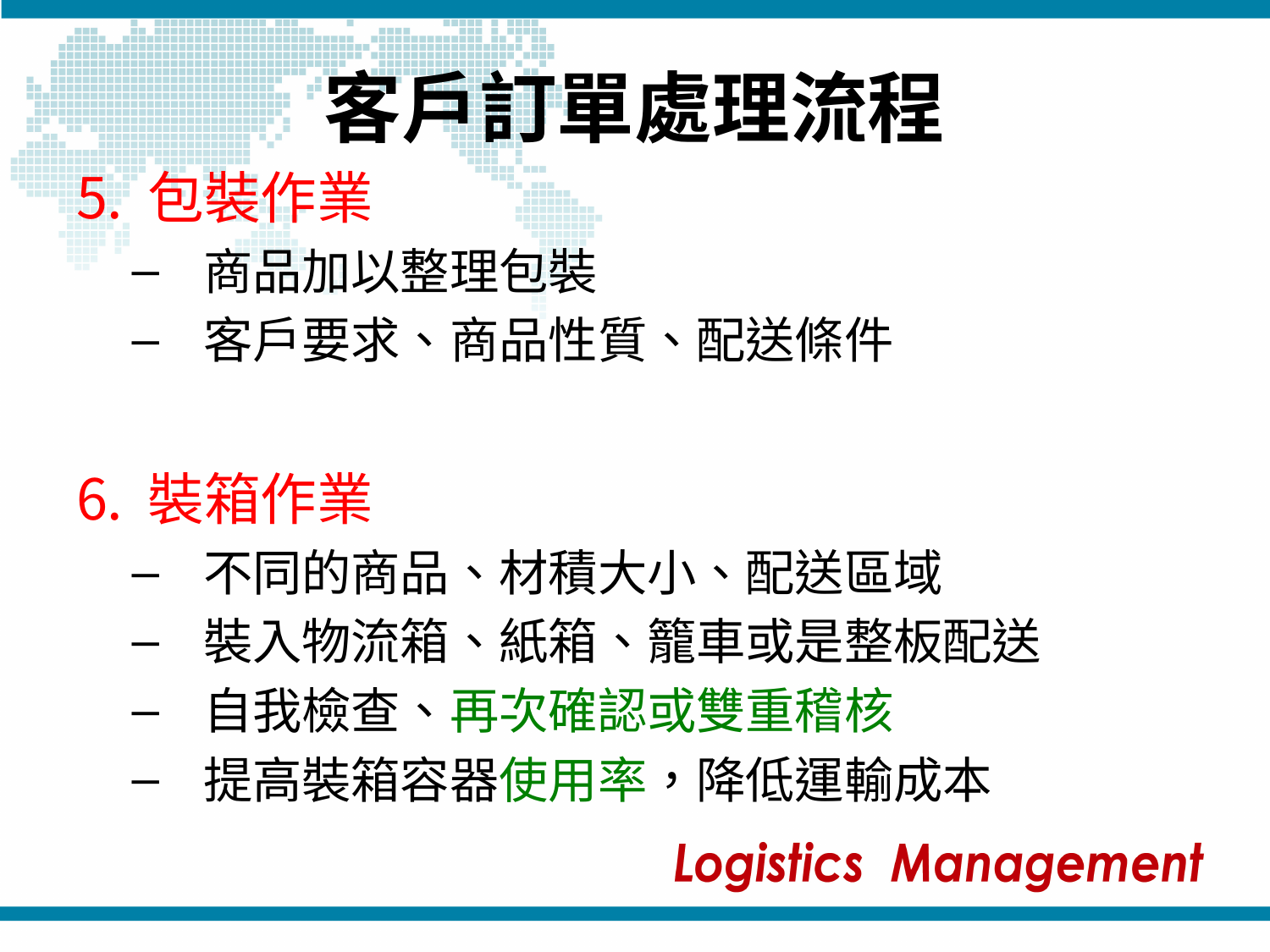

# 客戶訂單處理流程
包裝作業
商品加以整理包裝
客戶要求、商品性質、配送條件

裝箱作業
不同的商品、材積大小、配送區域
裝入物流箱、紙箱、籠車或是整板配送
自我檢查、再次確認或雙重稽核
提高裝箱容器使用率，降低運輸成本